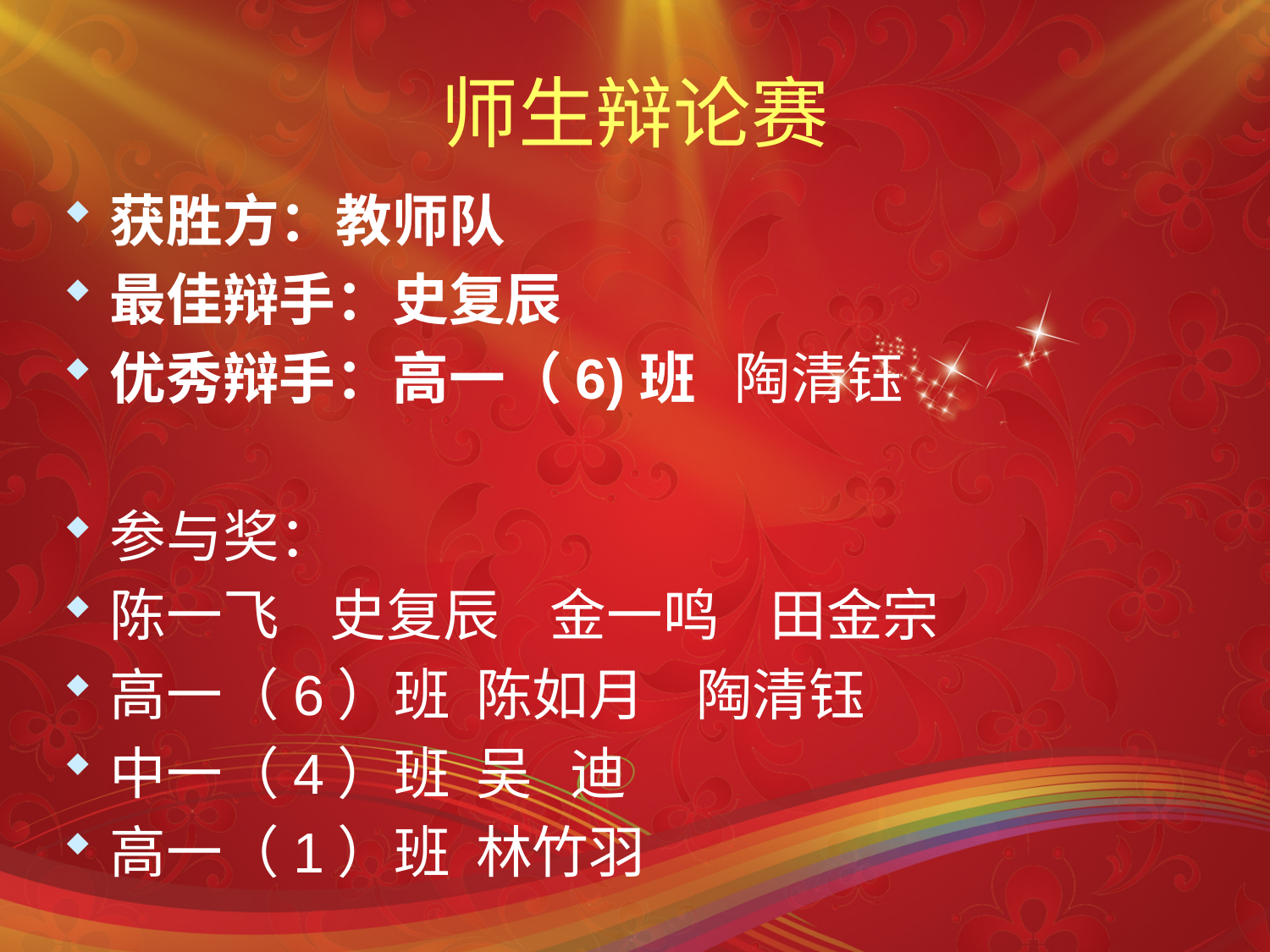

# 师生辩论赛
获胜方：教师队
最佳辩手：史复辰
优秀辩手：高一（6)班   陶清钰

参与奖：
陈一飞    史复辰    金一鸣    田金宗
高一（6）班  陈如月    陶清钰
中一（4）班  吴   迪
高一（1）班  林竹羽